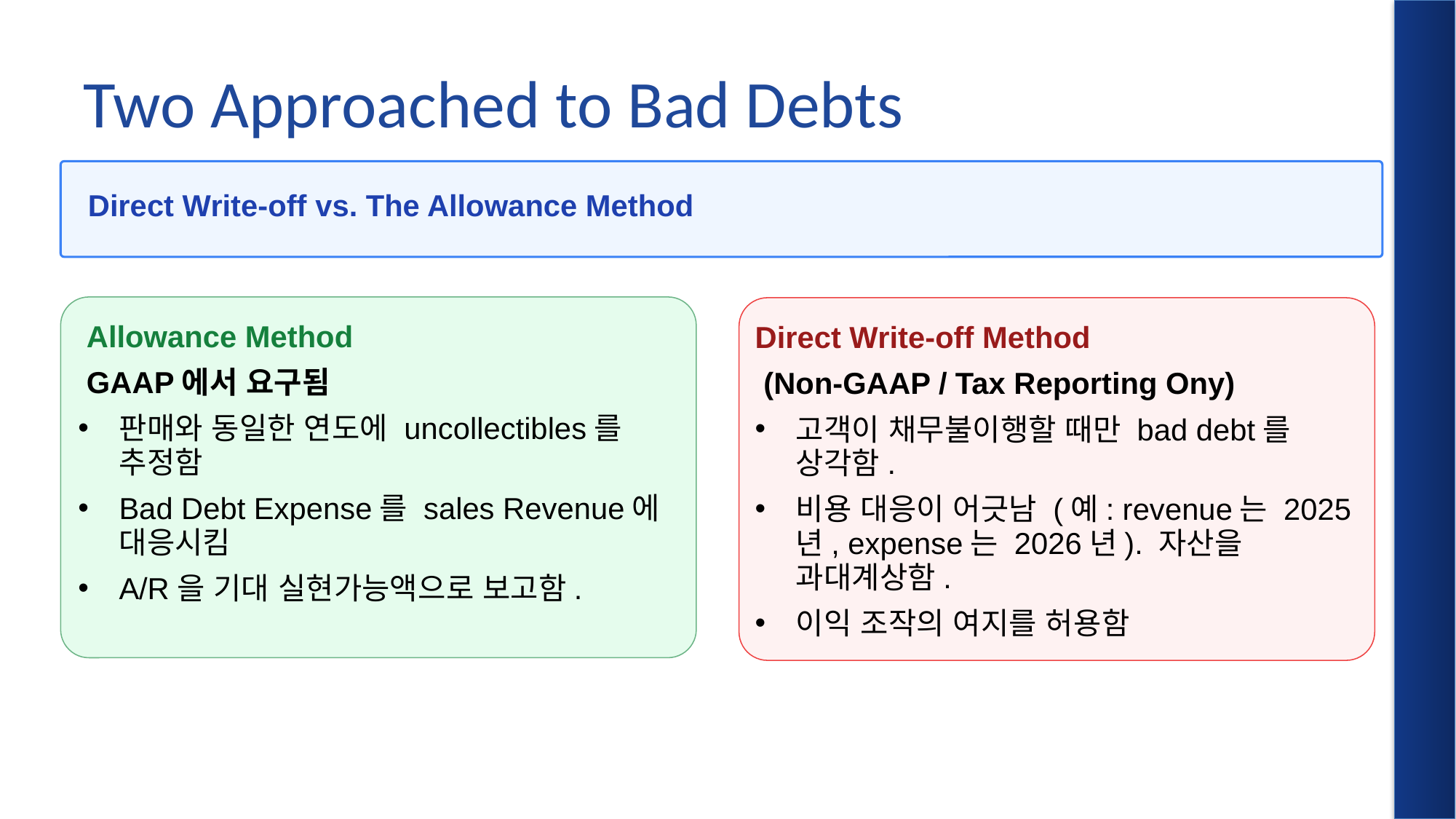

# Two Approached to Bad Debts

Direct Write-off vs. The Allowance Method

 Allowance Method
 GAAP에서 요구됨
판매와 동일한 연도에 uncollectibles를 추정함
Bad Debt Expense를 sales Revenue에 대응시킴
A/R을 기대 실현가능액으로 보고함.

Direct Write-off Method
 (Non-GAAP / Tax Reporting Ony)
고객이 채무불이행할 때만 bad debt를 상각함.
비용 대응이 어긋남 (예: revenue는 2025년, expense는 2026년). 자산을 과대계상함.
이익 조작의 여지를 허용함